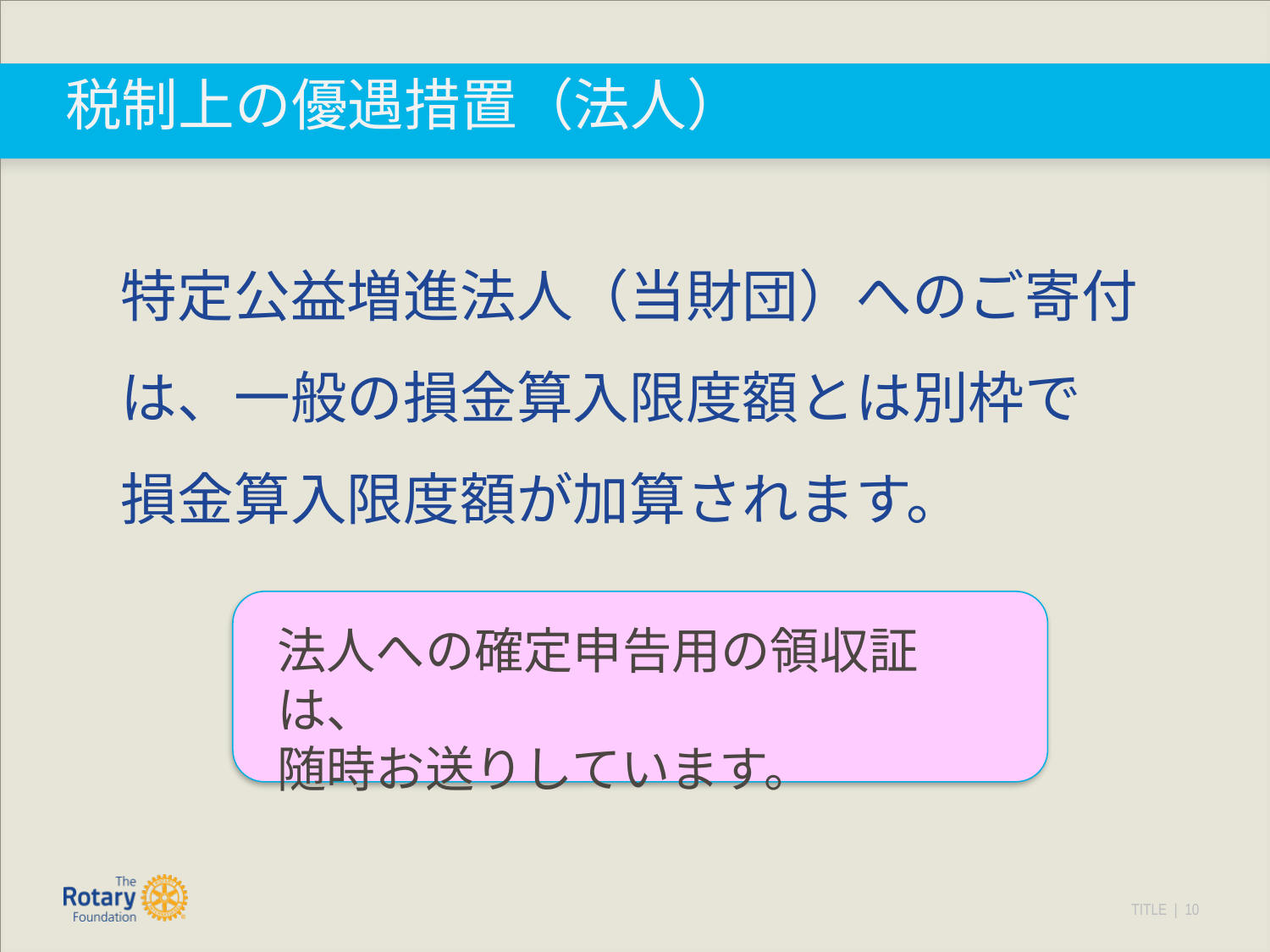

# 税制上の優遇措置（法人）
特定公益増進法人（当財団）へのご寄付は、一般の損金算入限度額とは別枠で
損金算入限度額が加算されます。

法人への確定申告用の領収証は、
随時お送りしています。